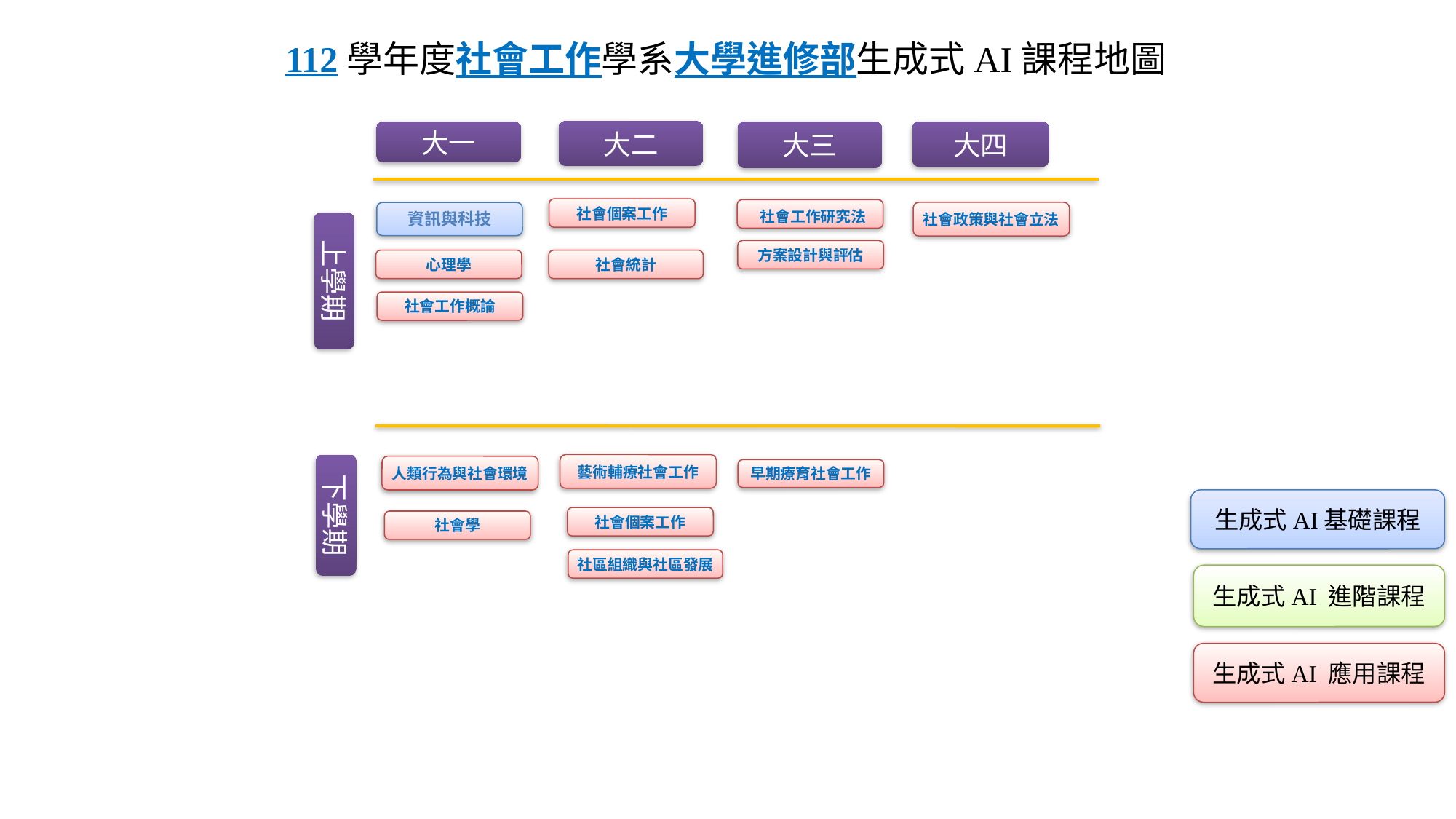

112學年度社會工作學系大學進修部生成式AI課程地圖
大三

大二

大四

大一

社會個案工作

社會工作研究法
社會政策與社會立法
資訊與科技

上學期
方案設計與評估
心理學
社會統計
社會工作概論

藝術輔療社會工作

下學期
人類行為與社會環境

早期療育社會工作

生成式AI基礎課程

社會個案工作
社會學
社區組織與社區發展
生成式AI 進階課程
生成式AI 應用課程